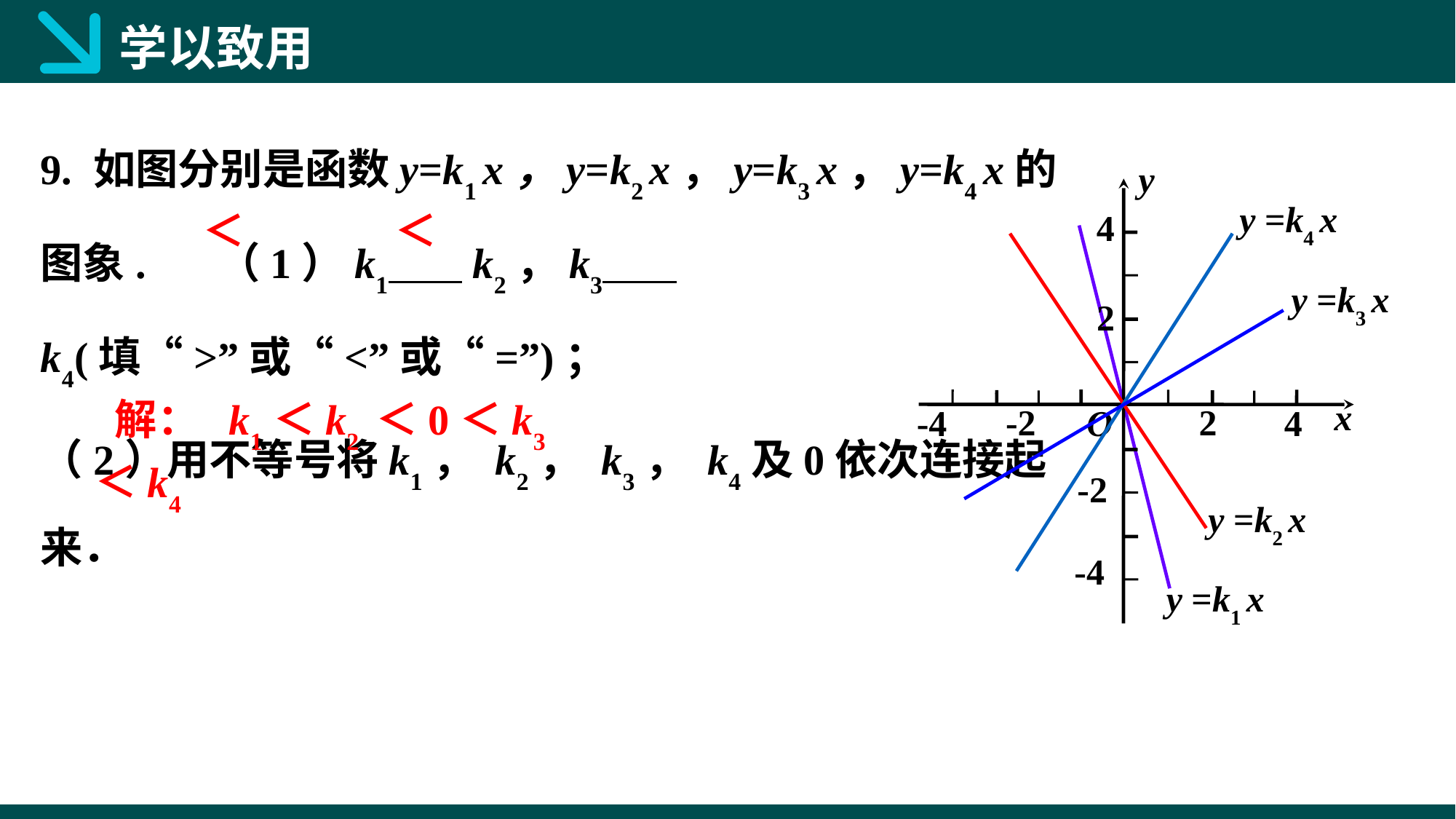

学以致用
9. 如图分别是函数y=k1 x，y=k2 x，y=k3 x，y=k4 x的图象.　  （1）k1        k2，k3        k4(填“>”或“<”或“=”)；
（2）用不等号将k1， k2， k3， k4及0依次连接起来．
y

y =k4 x
4

y =k3 x
2

x
-2
2
-4
4
O

-2
y =k2 x
-4
y =k1 x

＜
＜
 解：  k1＜k2 ＜0＜k3 ＜k4